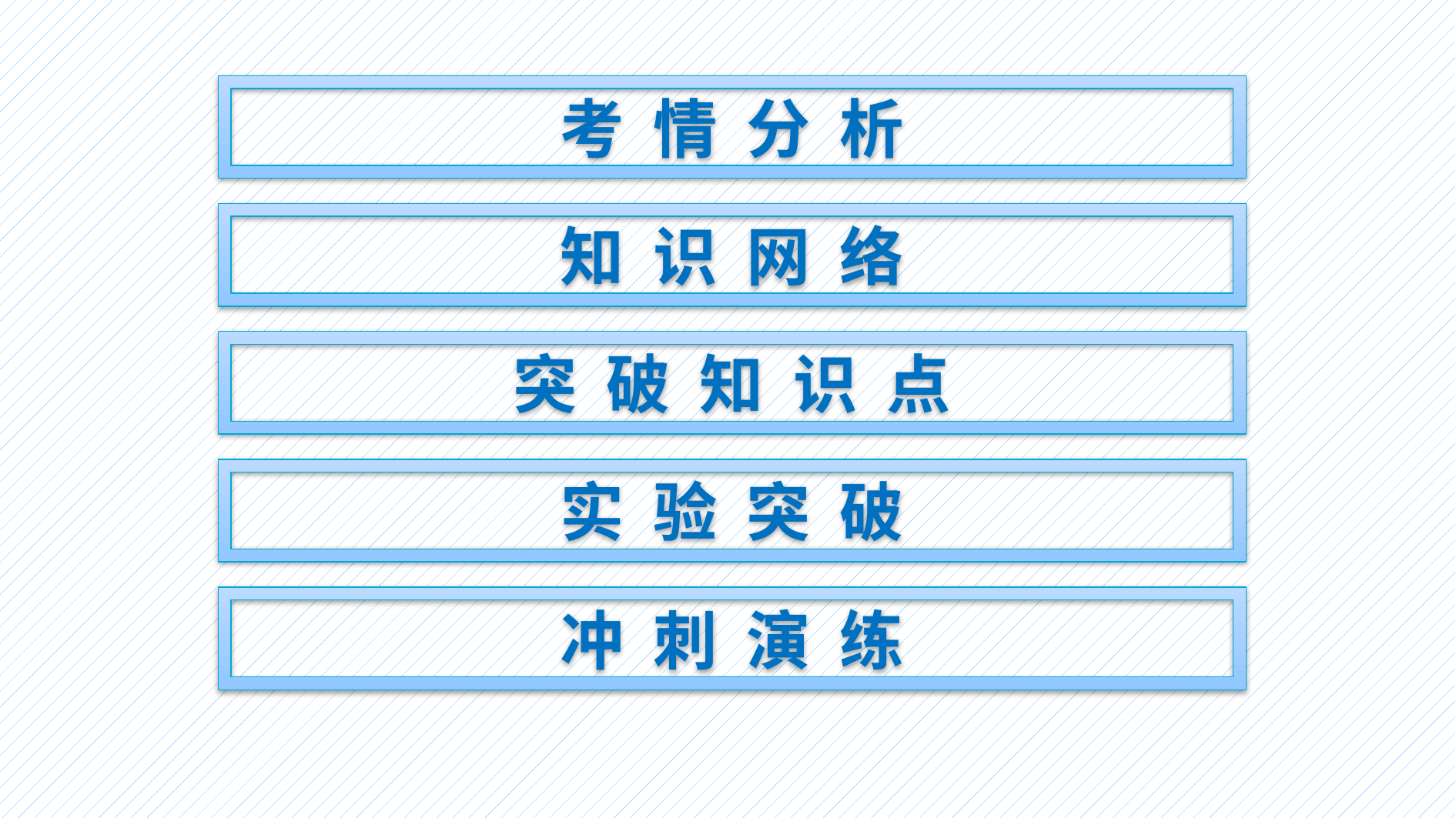

考  情  分  析
知  识  网  络
突  破  知  识  点
实  验  突  破
冲  刺  演  练